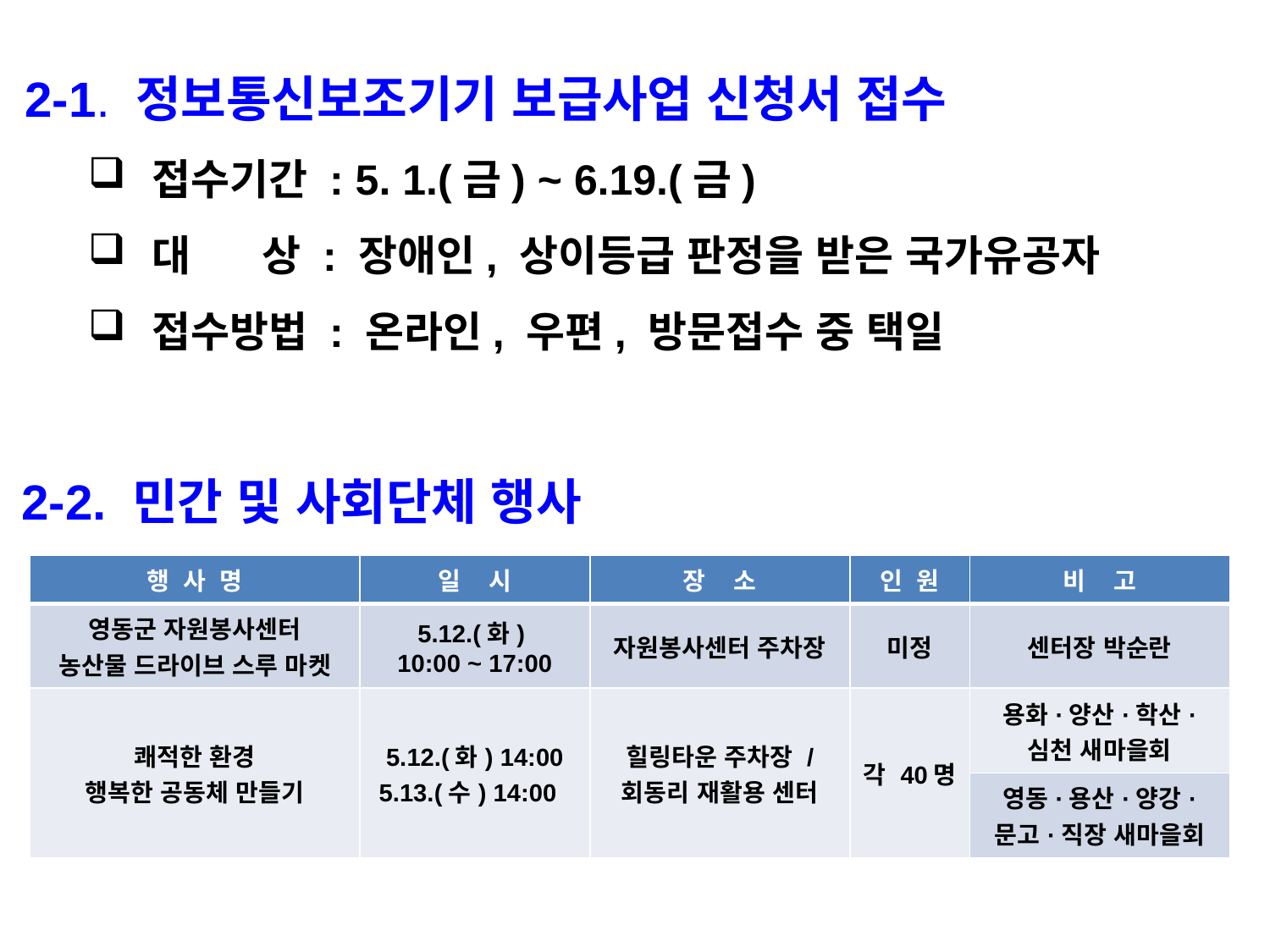

2-1. 정보통신보조기기 보급사업 신청서 접수
접수기간 : 5. 1.(금) ~ 6.19.(금)
대      상 : 장애인, 상이등급 판정을 받은 국가유공자
접수방법 : 온라인, 우편, 방문접수 중 택일
 2-2. 민간 및 사회단체 행사
| 행 사 명 | 일 시 | 장 소 | 인 원 | 비 고 |
| --- | --- | --- | --- | --- |
| 영동군 자원봉사센터 농산물 드라이브 스루 마켓 | 5.12.(화) 10:00 ~ 17:00 | 자원봉사센터 주차장 | 미정 | 센터장 박순란 |
| 쾌적한 환경 행복한 공동체 만들기 | 5.12.(화) 14:00 5.13.(수) 14:00 | 힐링타운 주차장 / 회동리 재활용 센터 | 각 40명 | 용화·양산·학산· 심천 새마을회 |
|  |  |  |  | 영동·용산·양강· 문고·직장 새마을회 |